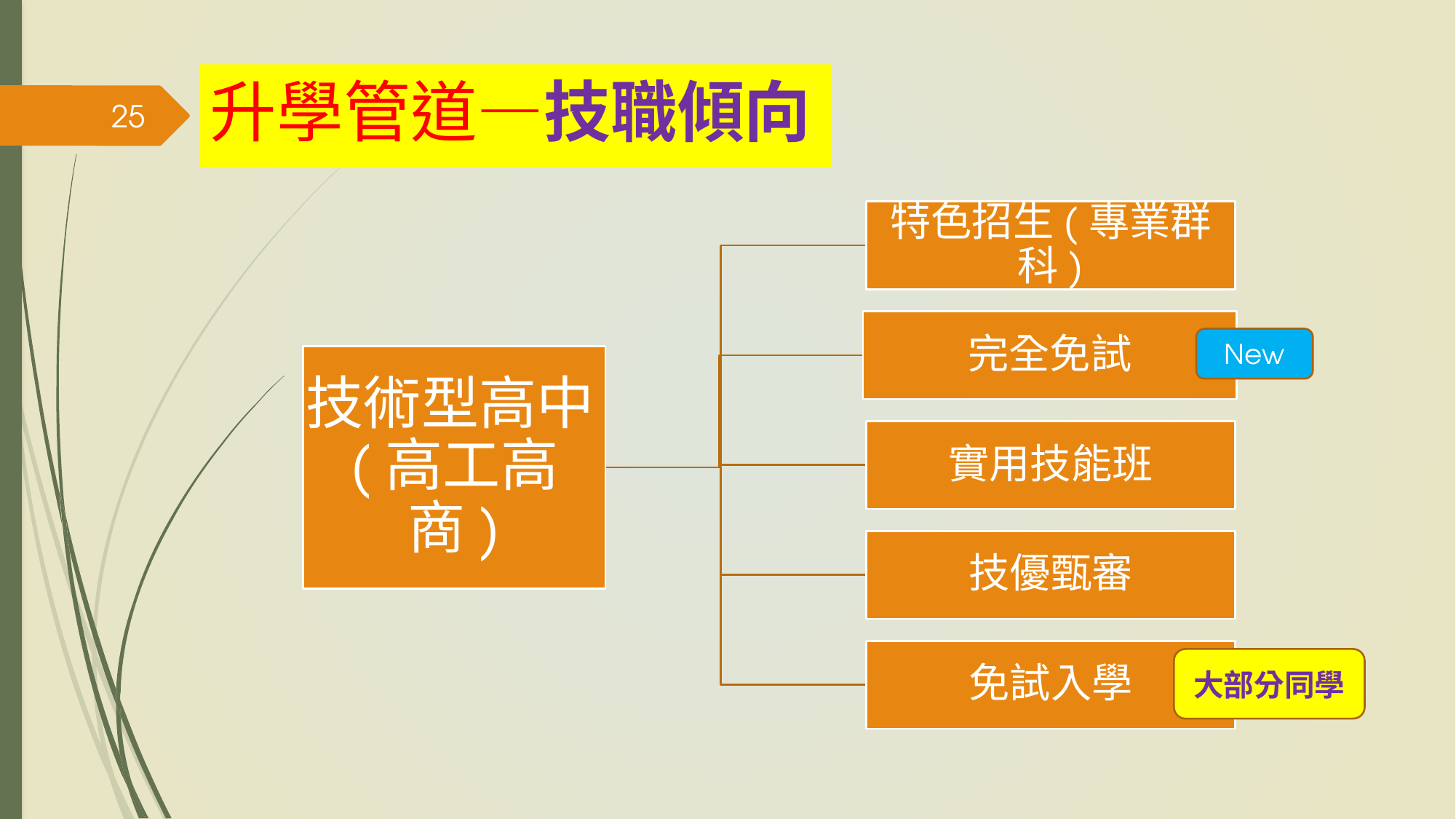

升學管道—技職傾向
25

技術型高中(高工高商)
特色招生(專業群科)
完全免試
實用技能班
技優甄審
免試入學
New
大部分同學